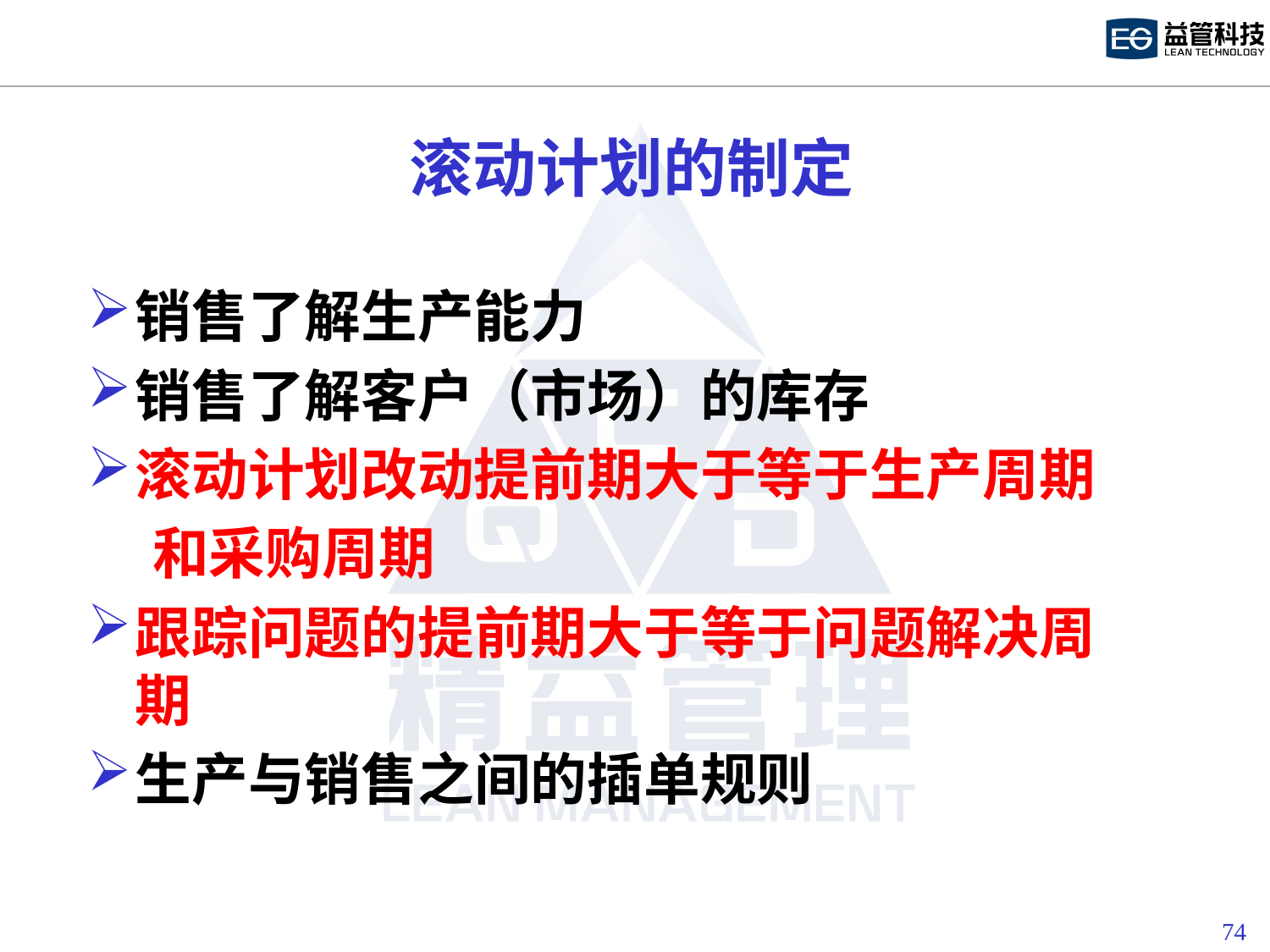

# 滚动计划的制定
销售了解生产能力
销售了解客户（市场）的库存
滚动计划改动提前期大于等于生产周期
    和采购周期
跟踪问题的提前期大于等于问题解决周期
生产与销售之间的插单规则